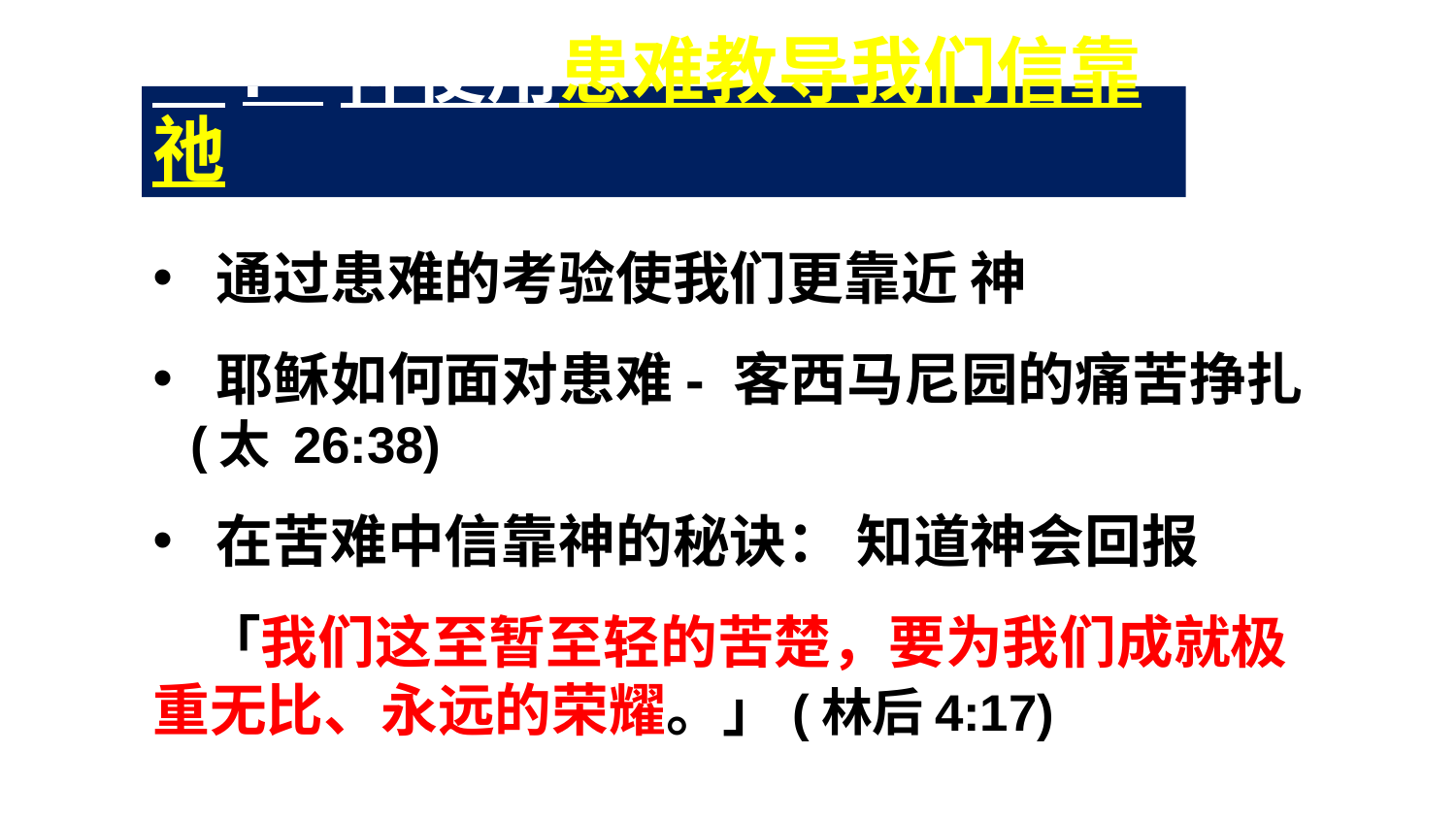

# 一.   神使用患难教导我们信靠祂
 通过患难的考验使我们更靠近 神
 耶稣如何面对患难- 客西马尼园的痛苦挣扎 (太 26:38)
 在苦难中信靠神的秘诀： 知道神会回报
   「我们这至暂至轻的苦楚，要为我们成就极重无比、永远的荣耀。」(林后4:17)